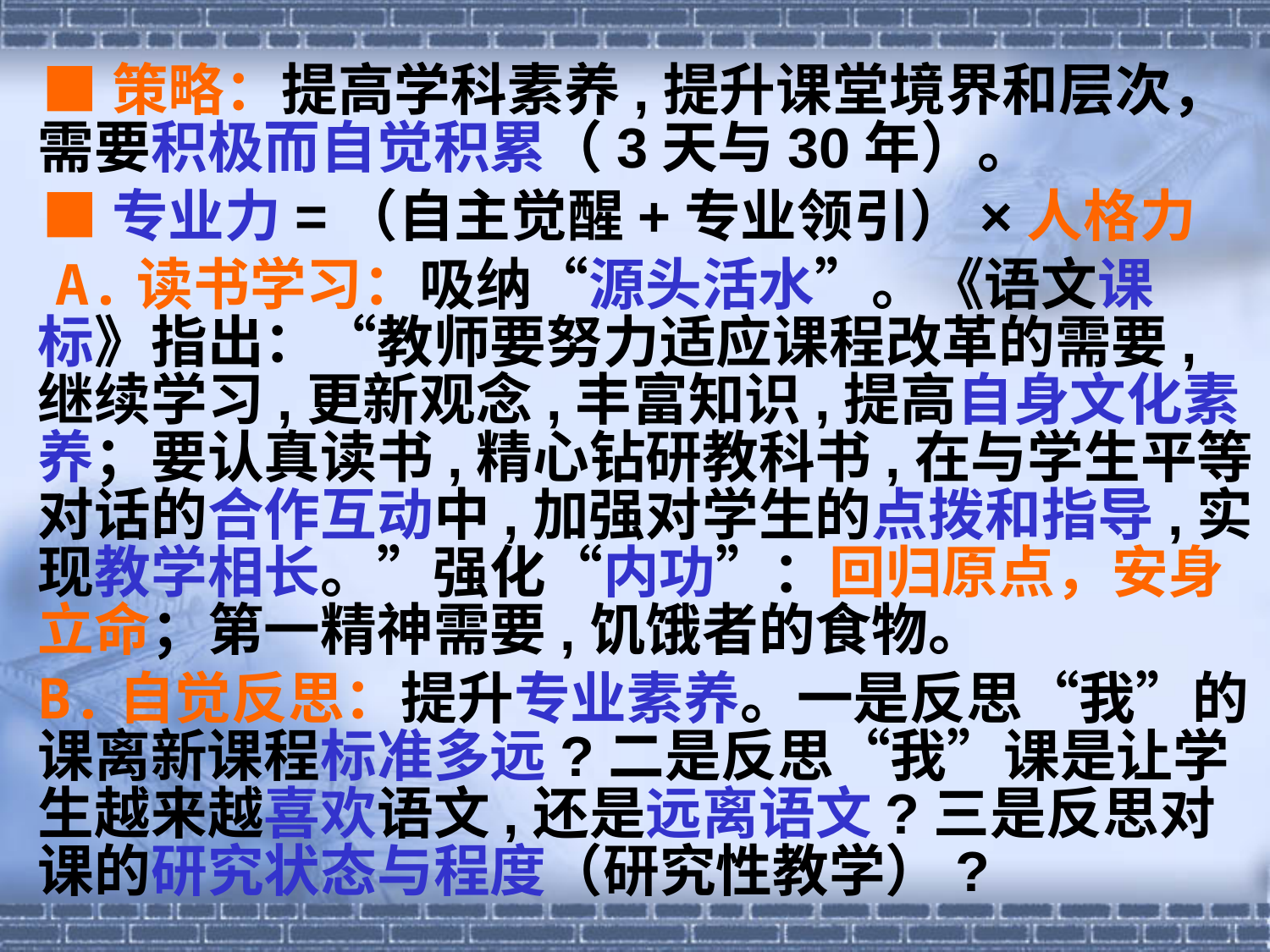

■策略：提高学科素养,提升课堂境界和层次，需要积极而自觉积累（3天与30年）。
    ■专业力=（自主觉醒+专业领引）×人格力
   A.读书学习：吸纳“源头活水”。《语文课标》指出：“教师要努力适应课程改革的需要,继续学习,更新观念,丰富知识,提高自身文化素养；要认真读书,精心钻研教科书,在与学生平等对话的合作互动中,加强对学生的点拨和指导,实现教学相长。”强化“内功”：回归原点，安身立命；第一精神需要,饥饿者的食物。
   B.自觉反思：提升专业素养。一是反思“我”的课离新课程标准多远?二是反思“我”课是让学生越来越喜欢语文,还是远离语文?三是反思对课的研究状态与程度（研究性教学）?